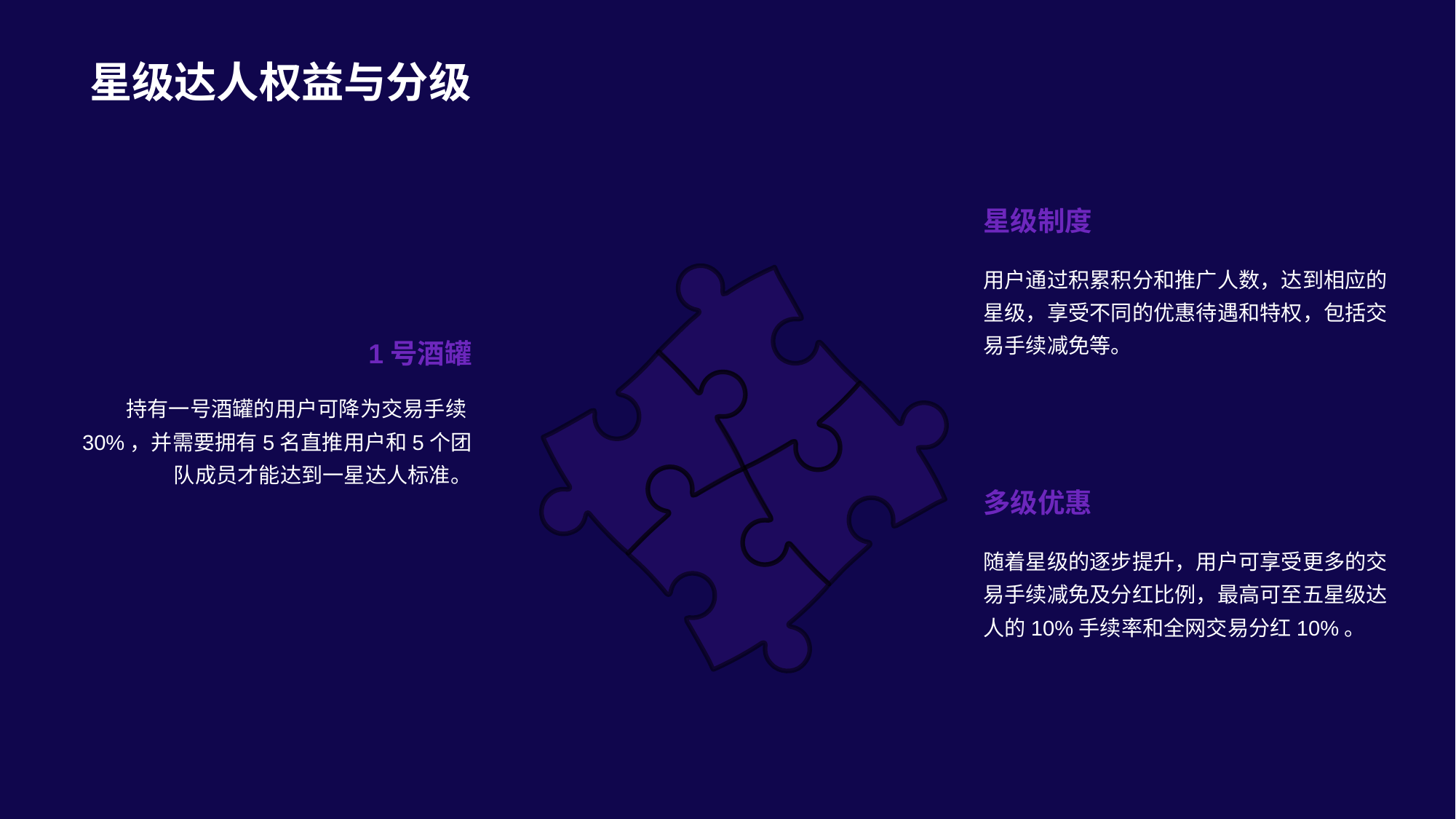

星级达人权益与分级
星级制度
用户通过积累积分和推广人数，达到相应的星级，享受不同的优惠待遇和特权，包括交易手续减免等。
1号酒罐
持有一号酒罐的用户可降为交易手续30%，并需要拥有5名直推用户和5个团队成员才能达到一星达人标准。
多级优惠
随着星级的逐步提升，用户可享受更多的交易手续减免及分红比例，最高可至五星级达人的10%手续率和全网交易分红10%。